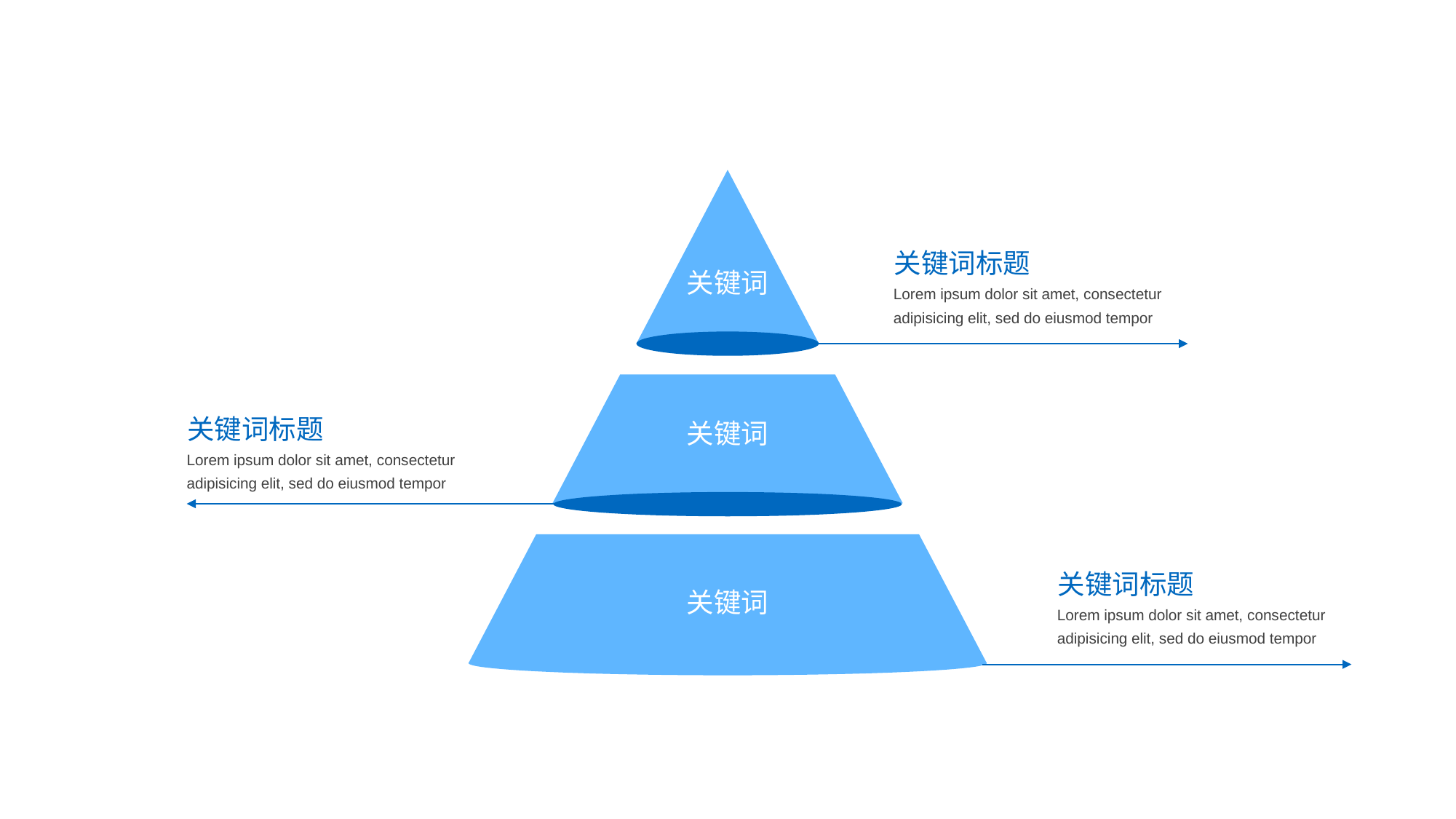

关键词标题
关键词
Lorem ipsum dolor sit amet, consectetur adipisicing elit, sed do eiusmod tempor

关键词标题
关键词
Lorem ipsum dolor sit amet, consectetur adipisicing elit, sed do eiusmod tempor

关键词标题
关键词
Lorem ipsum dolor sit amet, consectetur adipisicing elit, sed do eiusmod tempor